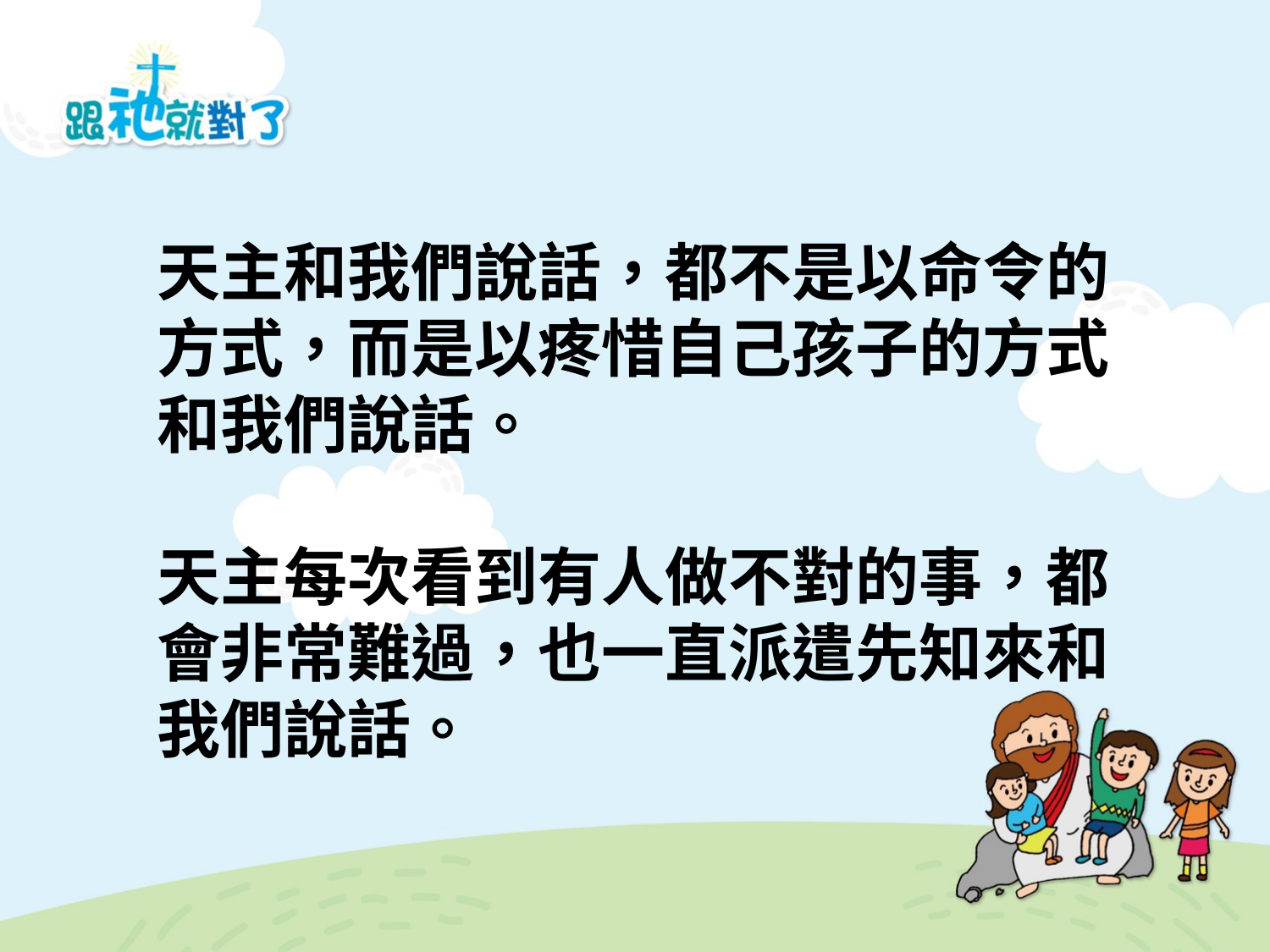

天主和我們說話，都不是以命令的方式，而是以疼惜自己孩子的方式和我們說話。

天主每次看到有人做不對的事，都會非常難過，也一直派遣先知來和我們說話。